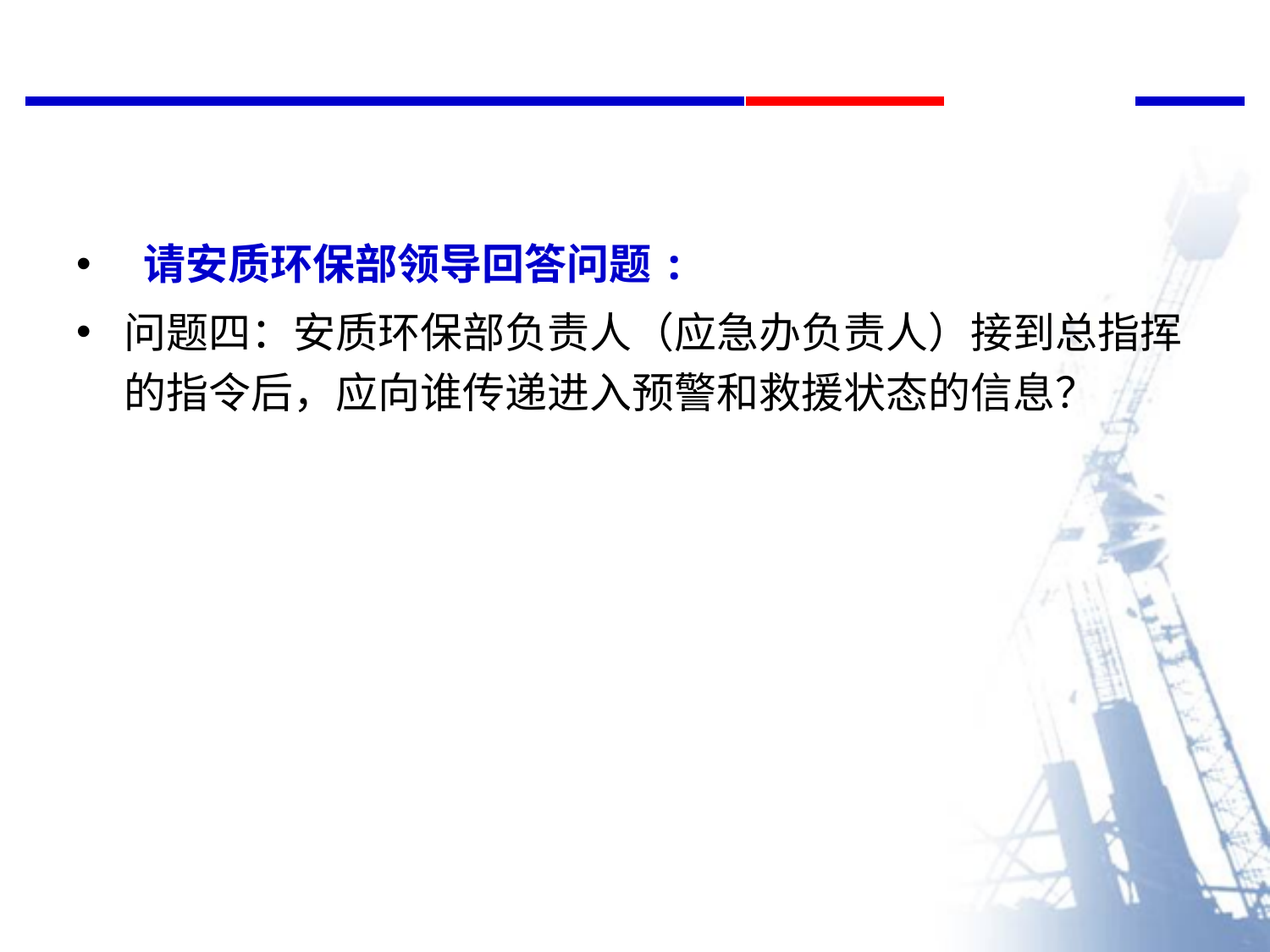

请安质环保部领导回答问题:
问题四：安质环保部负责人（应急办负责人）接到总指挥的指令后，应向谁传递进入预警和救援状态的信息？